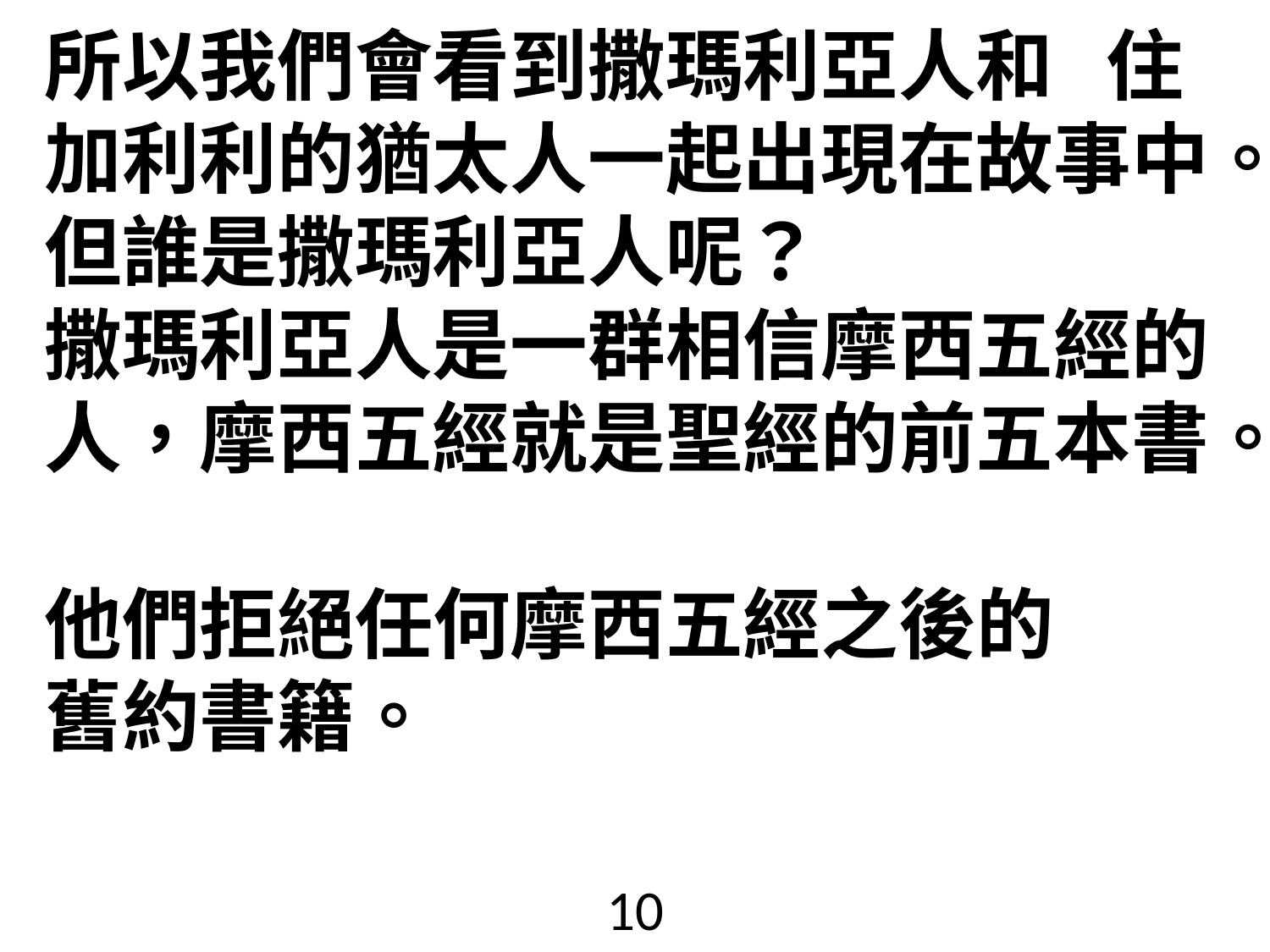

# 所以我們會看到撒瑪利亞人和   住加利利的猶太人一起出現在故事中。但誰是撒瑪利亞人呢？ 撒瑪利亞人是一群相信摩西五經的人，摩西五經就是聖經的前五本書。 他們拒絕任何摩西五經之後的 舊約書籍。
10